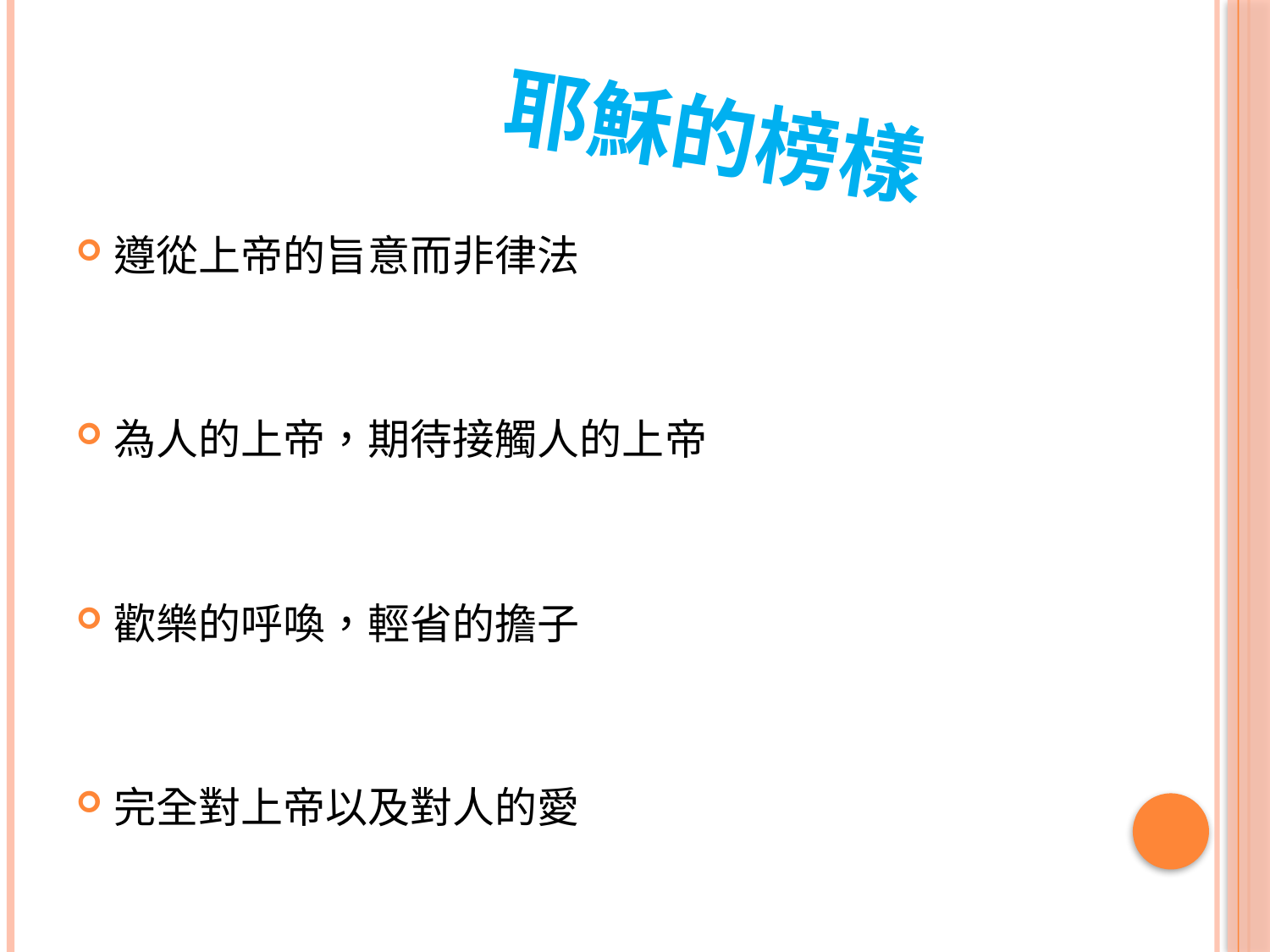

# 耶穌的榜樣
遵從上帝的旨意而非律法

為人的上帝，期待接觸人的上帝

歡樂的呼喚，輕省的擔子

完全對上帝以及對人的愛